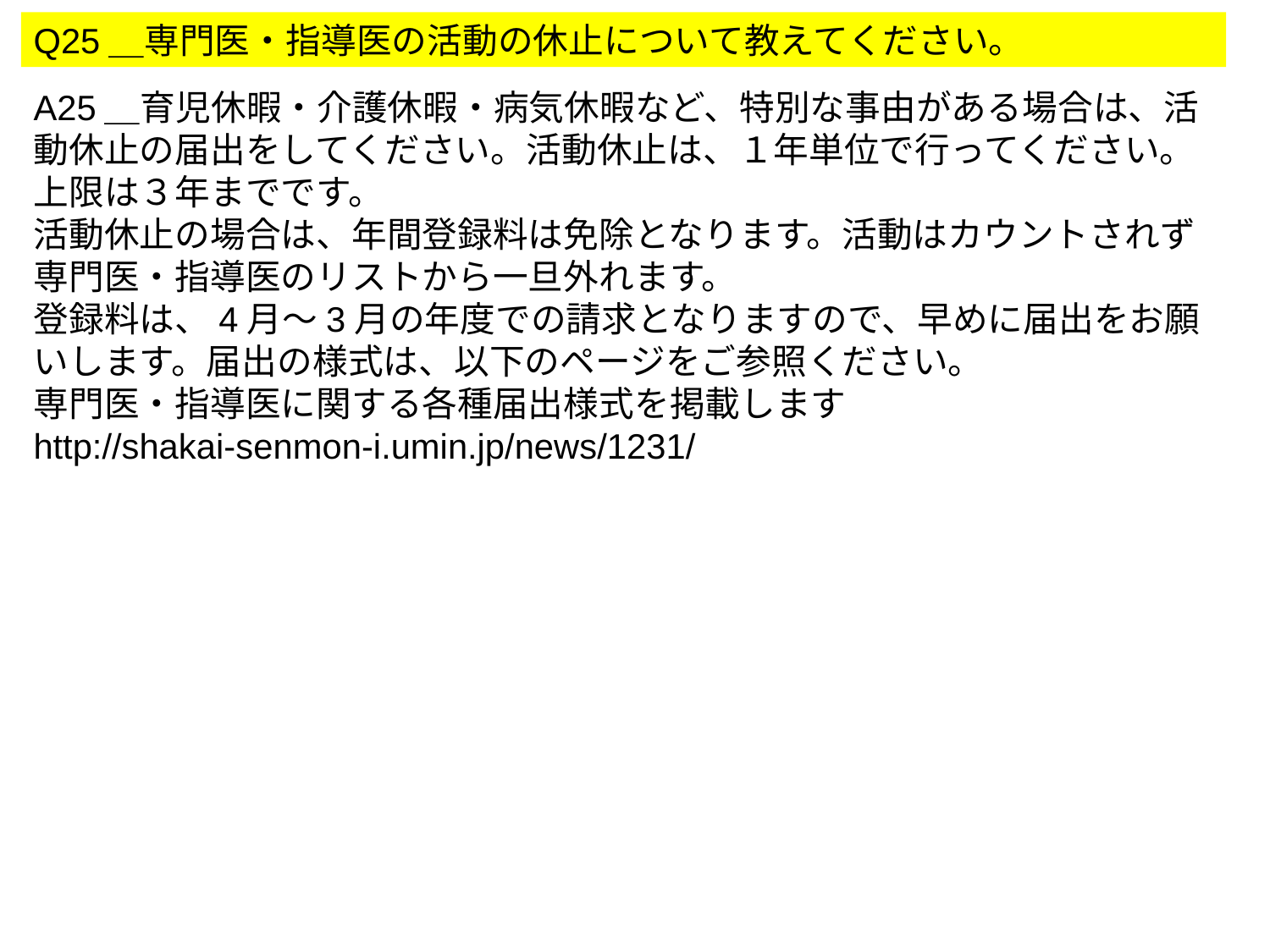

Q25＿専門医・指導医の活動の休止について教えてください。
A25＿育児休暇・介護休暇・病気休暇など、特別な事由がある場合は、活動休止の届出をしてください。活動休止は、１年単位で行ってください。上限は３年までです。
活動休止の場合は、年間登録料は免除となります。活動はカウントされず専門医・指導医のリストから一旦外れます。
登録料は、4月～3月の年度での請求となりますので、早めに届出をお願いします。届出の様式は、以下のページをご参照ください。
専門医・指導医に関する各種届出様式を掲載します
http://shakai-senmon-i.umin.jp/news/1231/